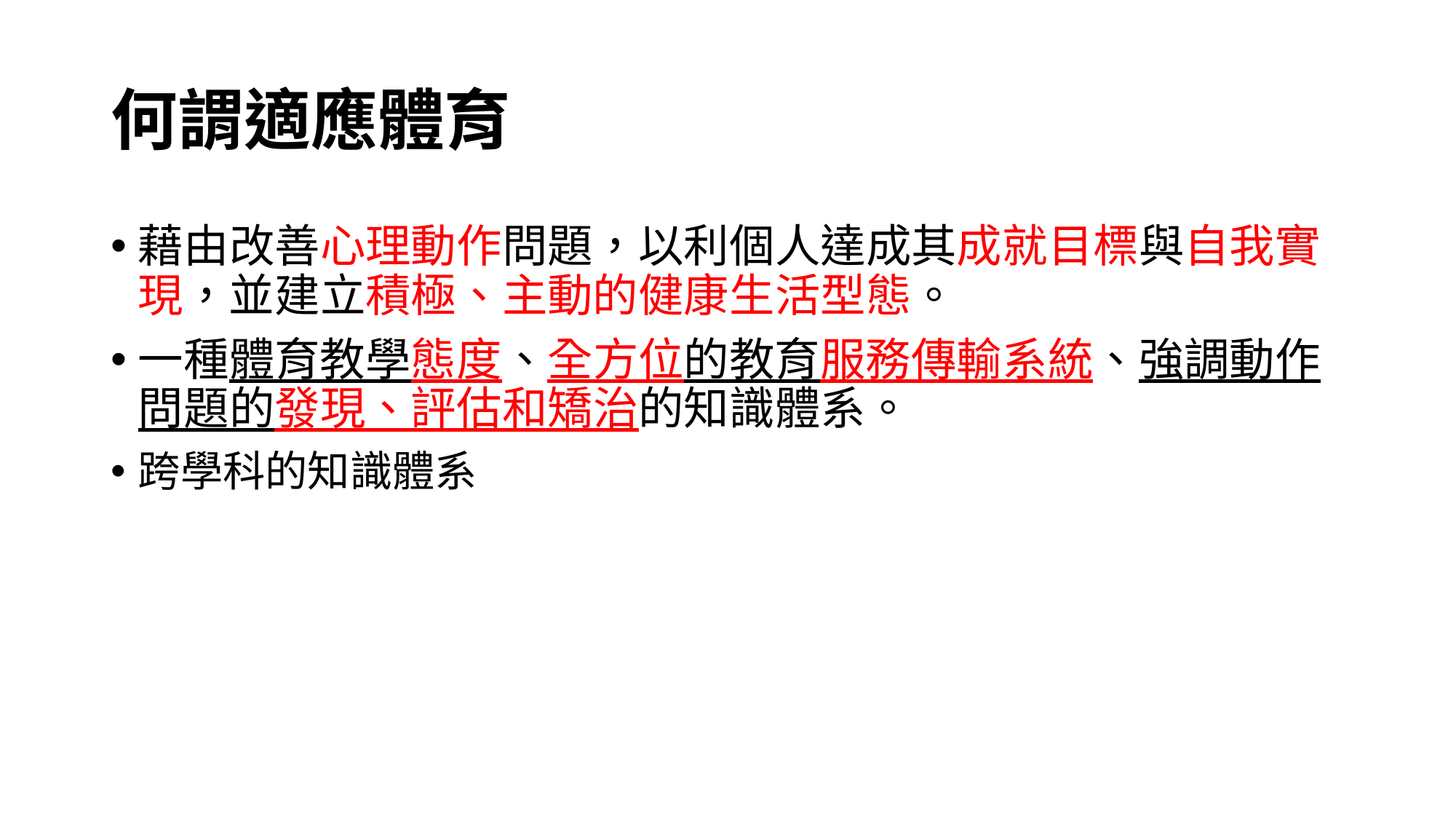

# 何謂適應體育
藉由改善心理動作問題，以利個人達成其成就目標與自我實現，並建立積極、主動的健康生活型態。
一種體育教學態度、全方位的教育服務傳輸系統、強調動作問題的發現、評估和矯治的知識體系。
跨學科的知識體系